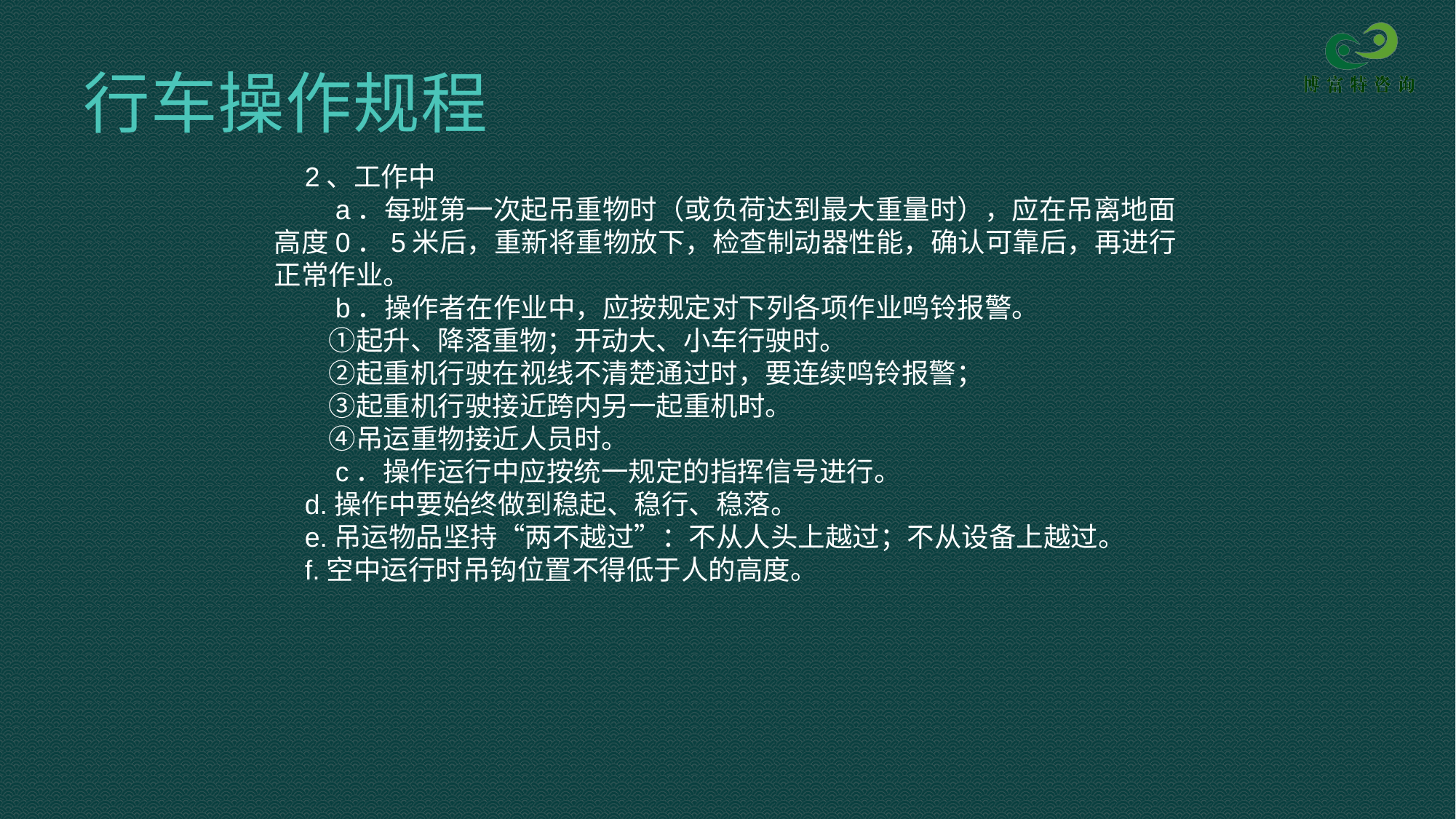

# 行车操作规程
    2、工作中
　　a．每班第一次起吊重物时（或负荷达到最大重量时），应在吊离地面高度0．5米后，重新将重物放下，检查制动器性能，确认可靠后，再进行正常作业。
　　b．操作者在作业中，应按规定对下列各项作业鸣铃报警。
　　①起升、降落重物；开动大、小车行驶时。
　　②起重机行驶在视线不清楚通过时，要连续鸣铃报警；
　　③起重机行驶接近跨内另一起重机时。
　　④吊运重物接近人员时。
　　c．操作运行中应按统一规定的指挥信号进行。
    d.操作中要始终做到稳起、稳行、稳落。
    e.吊运物品坚持“两不越过”：不从人头上越过；不从设备上越过。
    f.空中运行时吊钩位置不得低于人的高度。